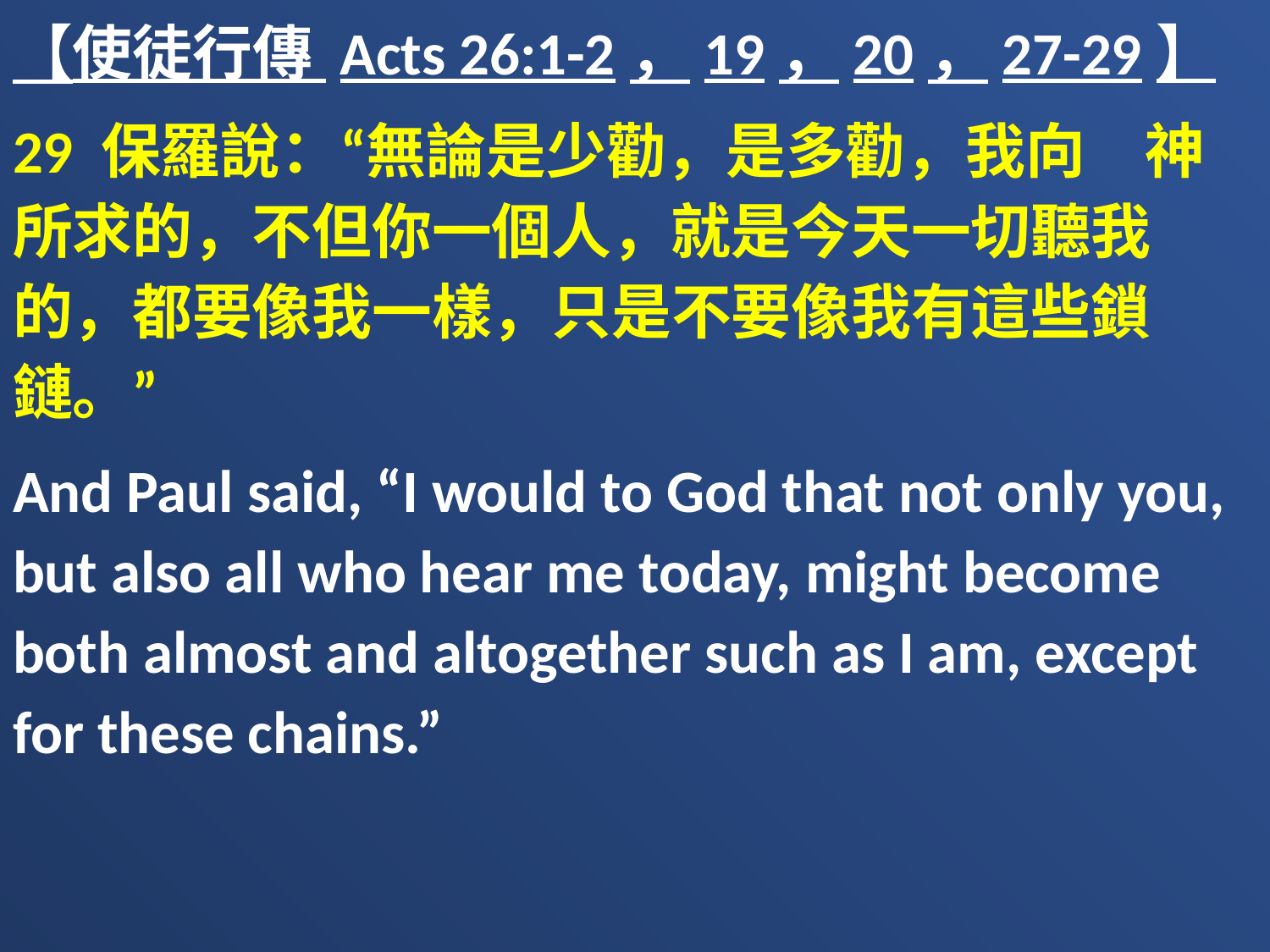

【使徒行傳 Acts 26:1-2，19，20，27-29】
29 保羅說：“無論是少勸，是多勸，我向　神所求的，不但你一個人，就是今天一切聽我的，都要像我一樣，只是不要像我有這些鎖鏈。”
And Paul said, “I would to God that not only you, but also all who hear me today, might become both almost and altogether such as I am, except for these chains.”